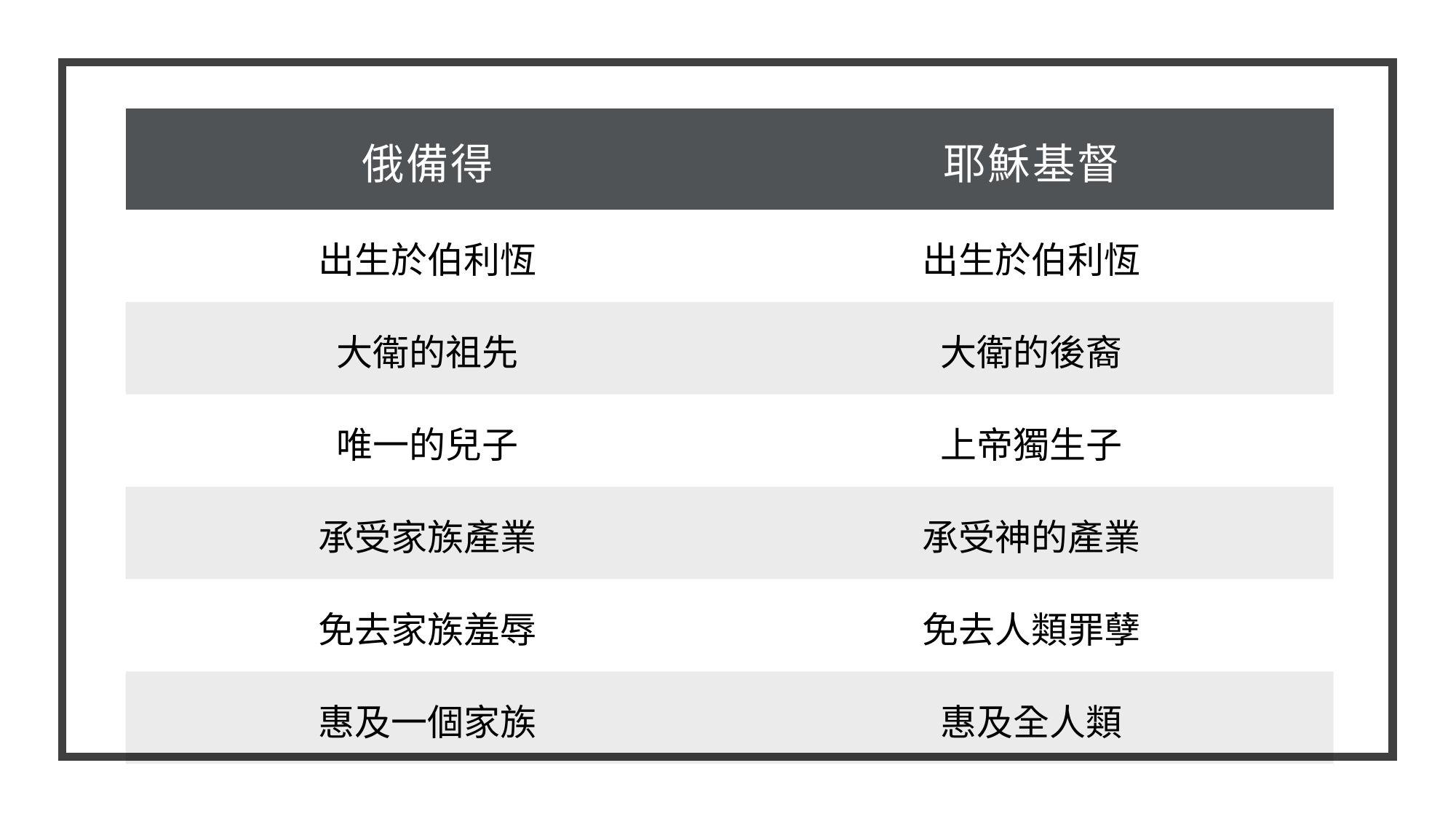

| 俄備得 | 耶穌基督 |
| --- | --- |
| 出生於伯利恆 | 出生於伯利恆 |
| 大衛的祖先 | 大衛的後裔 |
| 唯一的兒子 | 上帝獨生子 |
| 承受家族產業 | 承受神的產業 |
| 免去家族羞辱 | 免去人類罪孽 |
| 惠及一個家族 | 惠及全人類 |